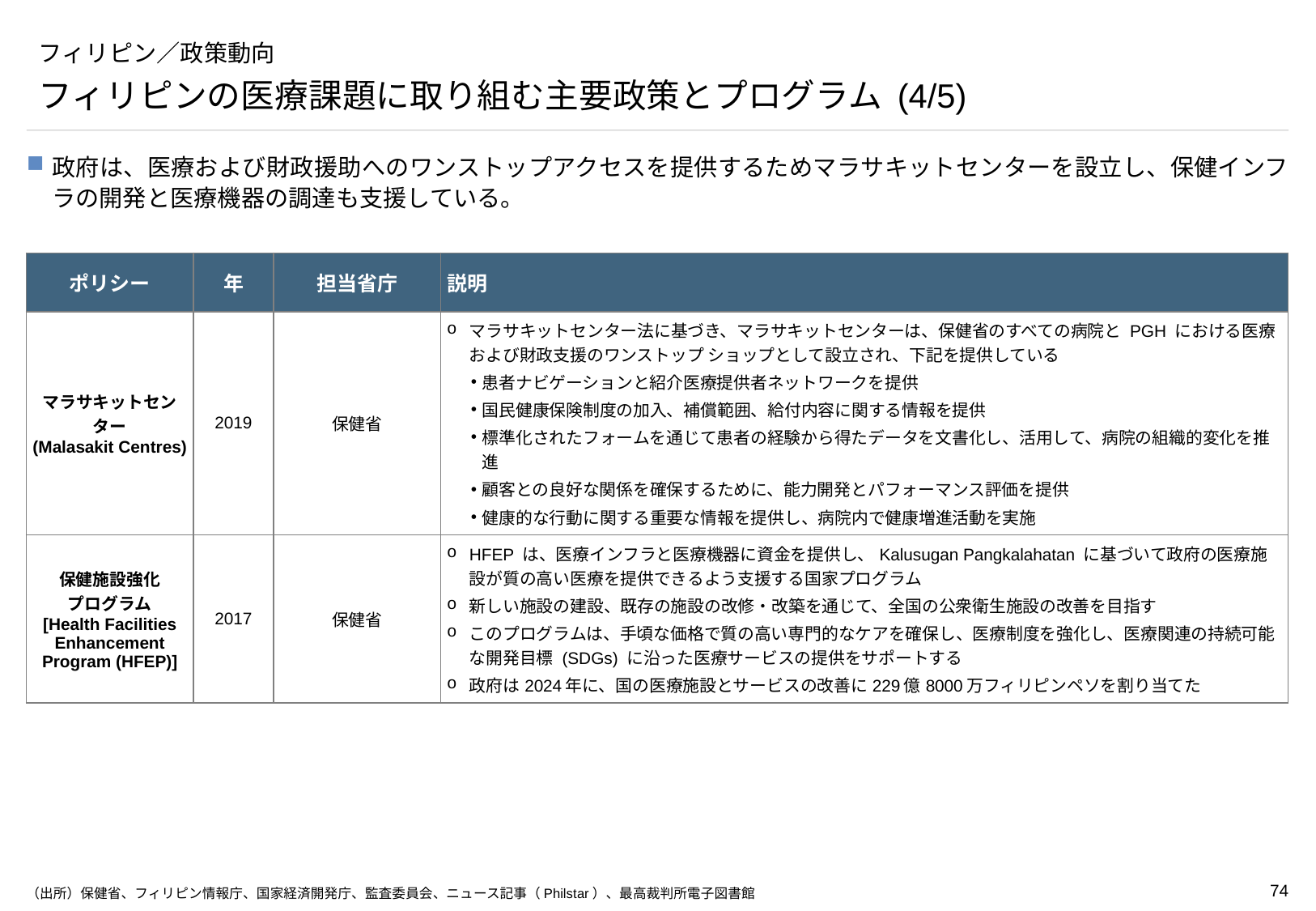

# フィリピン／政策動向
フィリピンの医療課題に取り組む主要政策とプログラム (4/5)
政府は、医療および財政援助へのワンストップアクセスを提供するためマラサキットセンターを設立し、保健インフラの開発と医療機器の調達も支援している。
| ポリシー | 年 | 担当省庁 | 説明 |
| --- | --- | --- | --- |
| マラサキットセンター (Malasakit Centres) | 2019 | 保健省 | マラサキットセンター法に基づき、マラサキットセンターは、保健省のすべての病院と PGH における医療および財政支援のワンストップ ショップとして設立され、下記を提供している 患者ナビゲーションと紹介医療提供者ネットワークを提供 国民健康保険制度の加入、補償範囲、給付内容に関する情報を提供 標準化されたフォームを通じて患者の経験から得たデータを文書化し、活用して、病院の組織的変化を推進 顧客との良好な関係を確保するために、能力開発とパフォーマンス評価を提供 健康的な行動に関する重要な情報を提供し、病院内で健康増進活動を実施 |
| 保健施設強化 プログラム [Health Facilities Enhancement Program (HFEP)] | 2017 | 保健省 | HFEP は、医療インフラと医療機器に資金を提供し、Kalusugan Pangkalahatan に基づいて政府の医療施設が質の高い医療を提供できるよう支援する国家プログラム 新しい施設の建設、既存の施設の改修・改築を通じて、全国の公衆衛生施設の改善を目指す このプログラムは、手頃な価格で質の高い専門的なケアを確保し、医療制度を強化し、医療関連の持続可能な開発目標 (SDGs) に沿った医療サービスの提供をサポートする 政府は2024年に、国の医療施設とサービスの改善に229億8000万フィリピンペソを割り当てた |
（出所）保健省、フィリピン情報庁、国家経済開発庁、監査委員会、ニュース記事（Philstar）、最高裁判所電子図書館